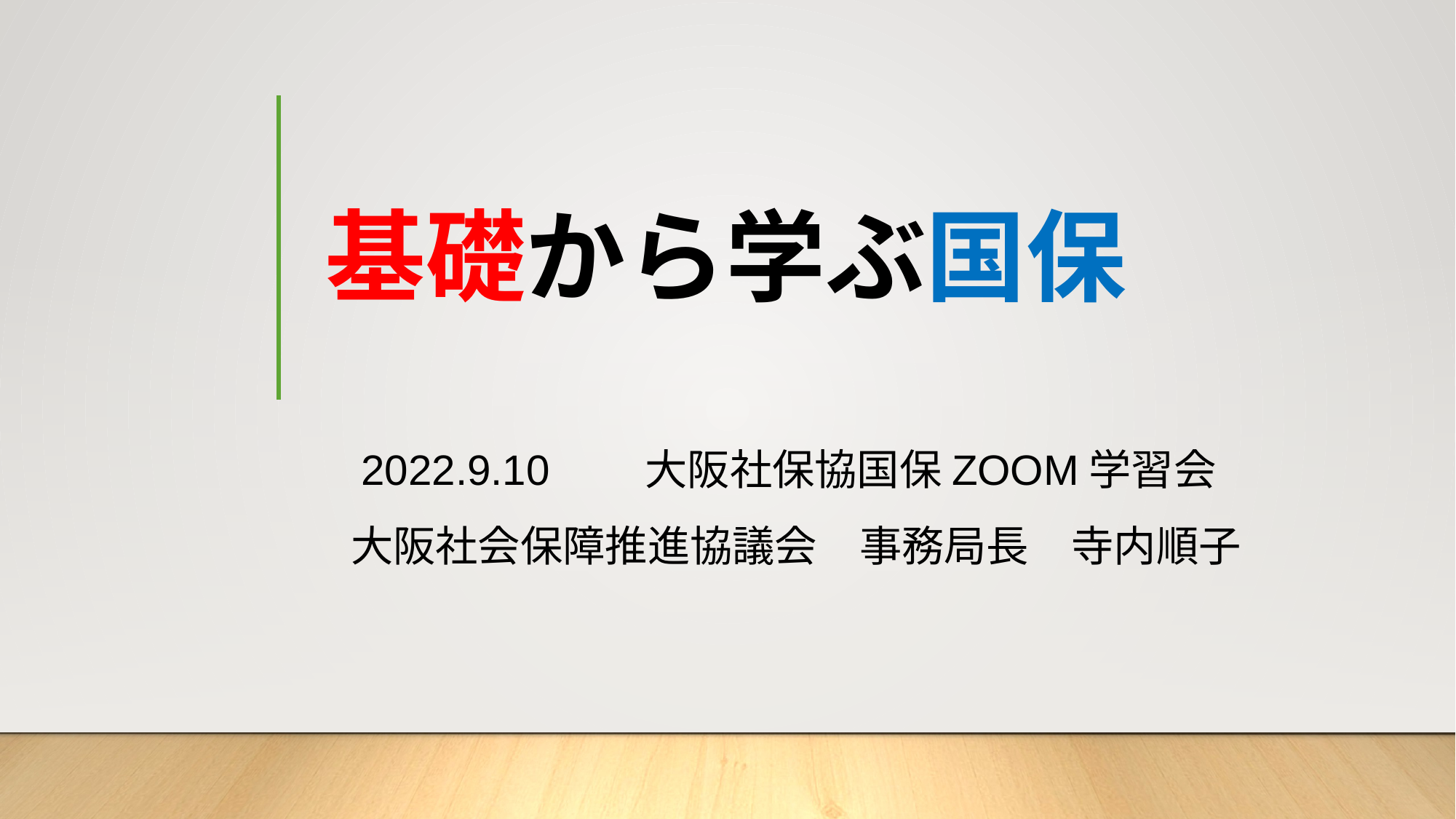

# 基礎から学ぶ国保
　2022.9.10　　大阪社保協国保Zoom学習会
　大阪社会保障推進協議会　事務局長　寺内順子